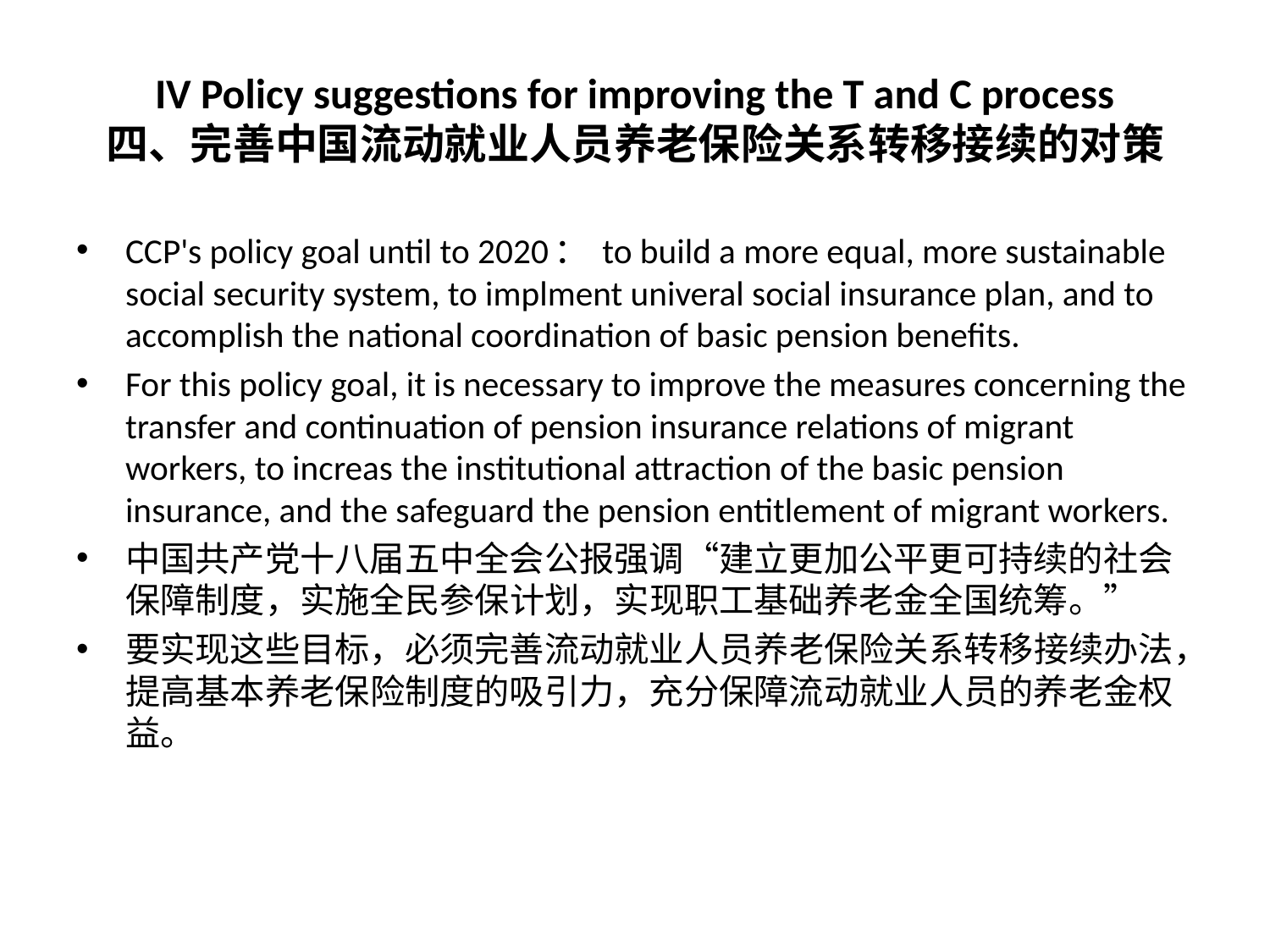

# IV Policy suggestions for improving the T and C process 四、完善中国流动就业人员养老保险关系转移接续的对策
CCP's policy goal until to 2020： to build a more equal, more sustainable social security system, to implment univeral social insurance plan, and to accomplish the national coordination of basic pension benefits.
For this policy goal, it is necessary to improve the measures concerning the transfer and continuation of pension insurance relations of migrant workers, to increas the institutional attraction of the basic pension insurance, and the safeguard the pension entitlement of migrant workers.
中国共产党十八届五中全会公报强调“建立更加公平更可持续的社会保障制度，实施全民参保计划，实现职工基础养老金全国统筹。”
要实现这些目标，必须完善流动就业人员养老保险关系转移接续办法，提高基本养老保险制度的吸引力，充分保障流动就业人员的养老金权益。